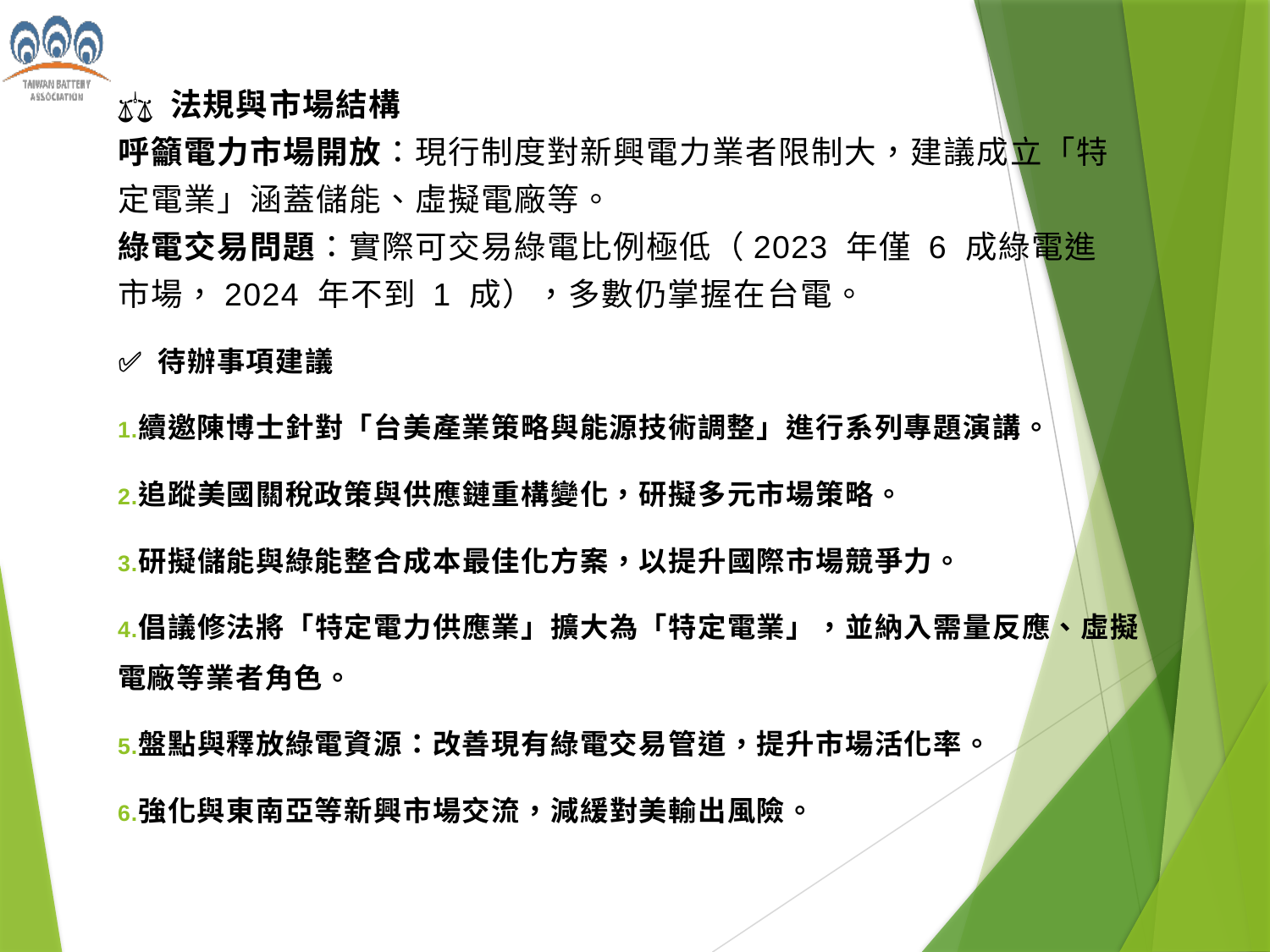

# ⚖️ 法規與市場結構 呼籲電力市場開放：現行制度對新興電力業者限制大，建議成立「特定電業」涵蓋儲能、虛擬電廠等。 綠電交易問題：實際可交易綠電比例極低（2023 年僅 6 成綠電進市場，2024 年不到 1 成），多數仍掌握在台電。

✅ 待辦事項建議
續邀陳博士針對「台美產業策略與能源技術調整」進行系列專題演講。
追蹤美國關稅政策與供應鏈重構變化，研擬多元市場策略。
研擬儲能與綠能整合成本最佳化方案，以提升國際市場競爭力。
倡議修法將「特定電力供應業」擴大為「特定電業」，並納入需量反應、虛擬電廠等業者角色。
盤點與釋放綠電資源：改善現有綠電交易管道，提升市場活化率。
強化與東南亞等新興市場交流，減緩對美輸出風險。